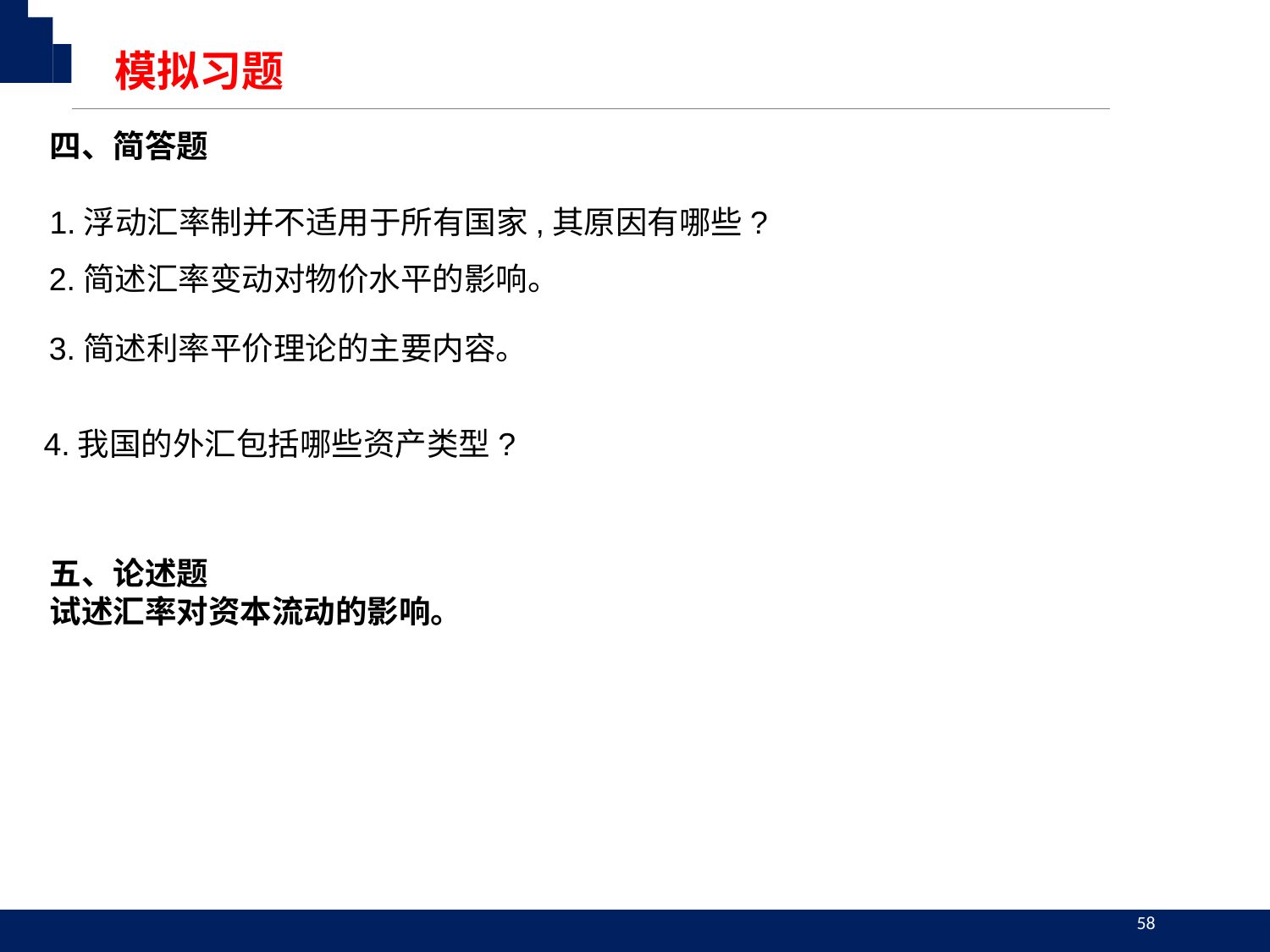

模拟习题
四、简答题

1.浮动汇率制并不适用于所有国家,其原因有哪些?
2.简述汇率变动对物价水平的影响。
3.简述利率平价理论的主要内容。
4.我国的外汇包括哪些资产类型?
五、论述题
试述汇率对资本流动的影响。
58